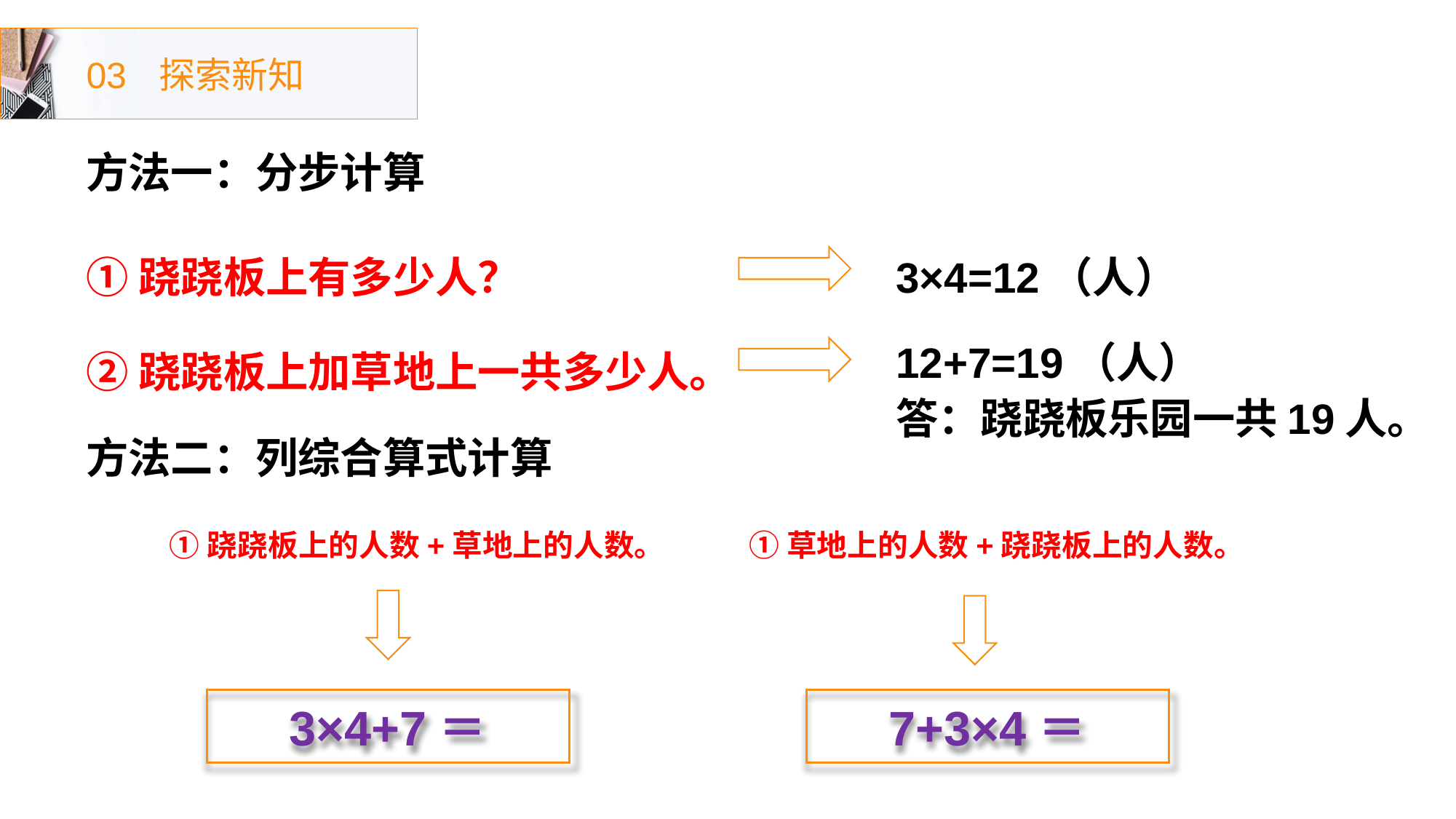

03
探索新知
方法一：分步计算
①跷跷板上有多少人？
3×4=12（人）

②跷跷板上加草地上一共多少人。
12+7=19（人）
答：跷跷板乐园一共19人。

方法二：列综合算式计算
①跷跷板上的人数+草地上的人数。
①草地上的人数+跷跷板上的人数。

3×4+7＝
7+3×4＝